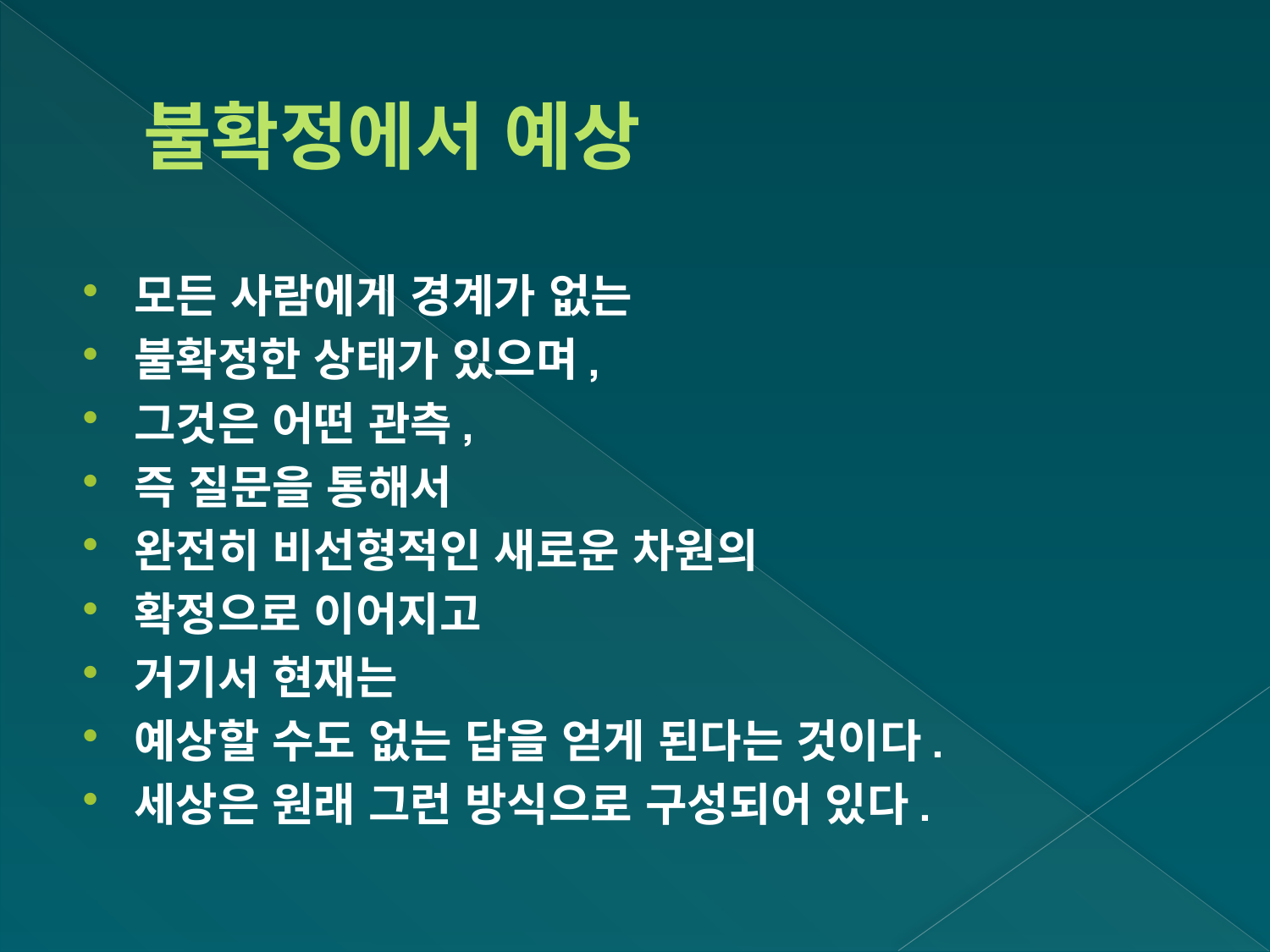

# 불확정에서 예상
모든 사람에게 경계가 없는
불확정한 상태가 있으며,
그것은 어떤 관측,
즉 질문을 통해서
완전히 비선형적인 새로운 차원의
확정으로 이어지고
거기서 현재는
예상할 수도 없는 답을 얻게 된다는 것이다.
세상은 원래 그런 방식으로 구성되어 있다.